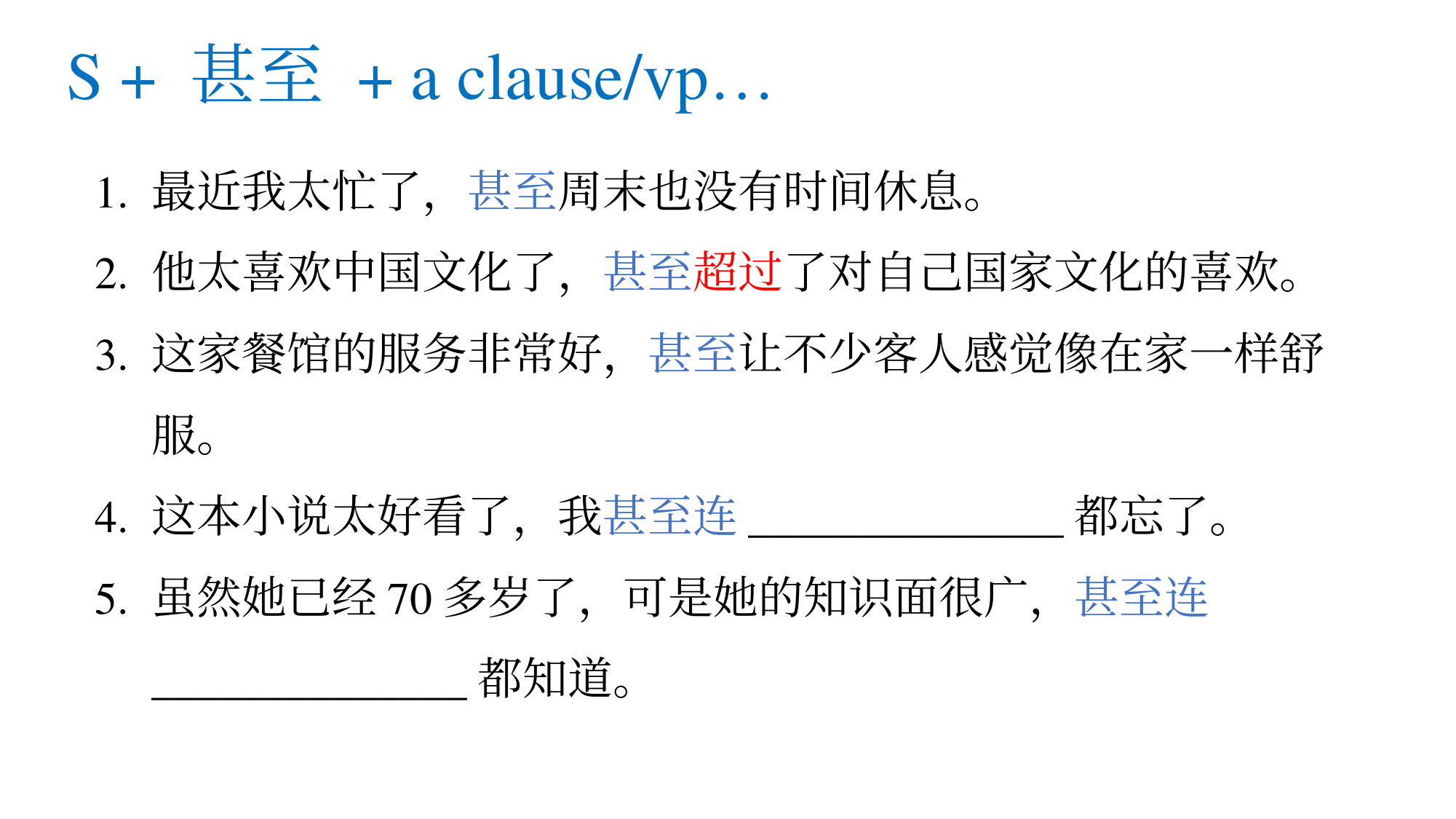

# S + 甚至 + a clause/vp…
最近我太忙了，甚至周末也没有时间休息。
他太喜欢中国文化了，甚至超过了对自己国家文化的喜欢。
这家餐馆的服务非常好，甚至让不少客人感觉像在家一样舒服。
这本小说太好看了，我甚至连______________都忘了。
虽然她已经70多岁了，可是她的知识面很广，甚至连______________都知道。